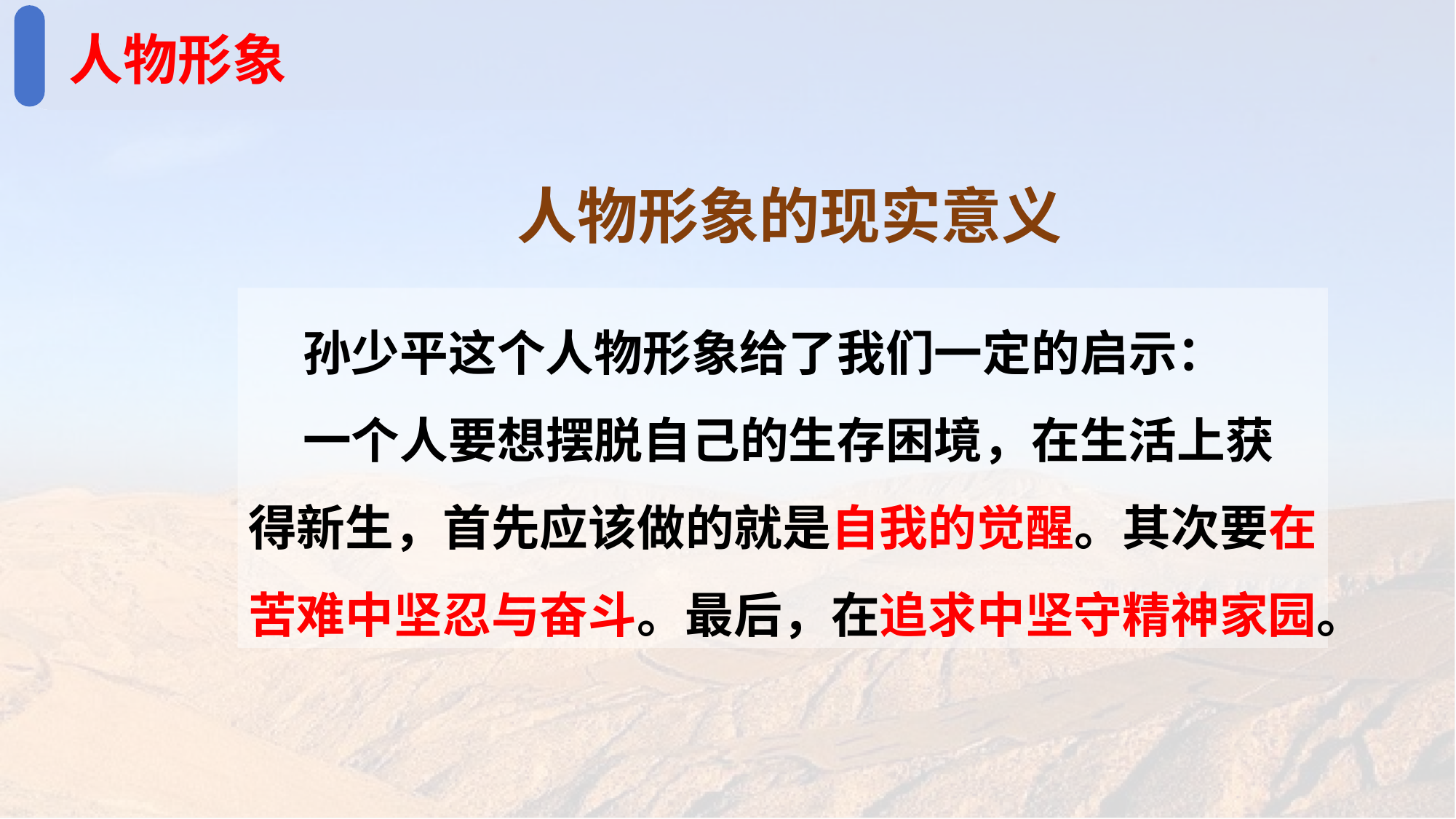

人物形象
人物形象的现实意义
孙少平这个人物形象给了我们一定的启示：
一个人要想摆脱自己的生存困境，在生活上获得新生，首先应该做的就是自我的觉醒。其次要在苦难中坚忍与奋斗。最后，在追求中坚守精神家园。